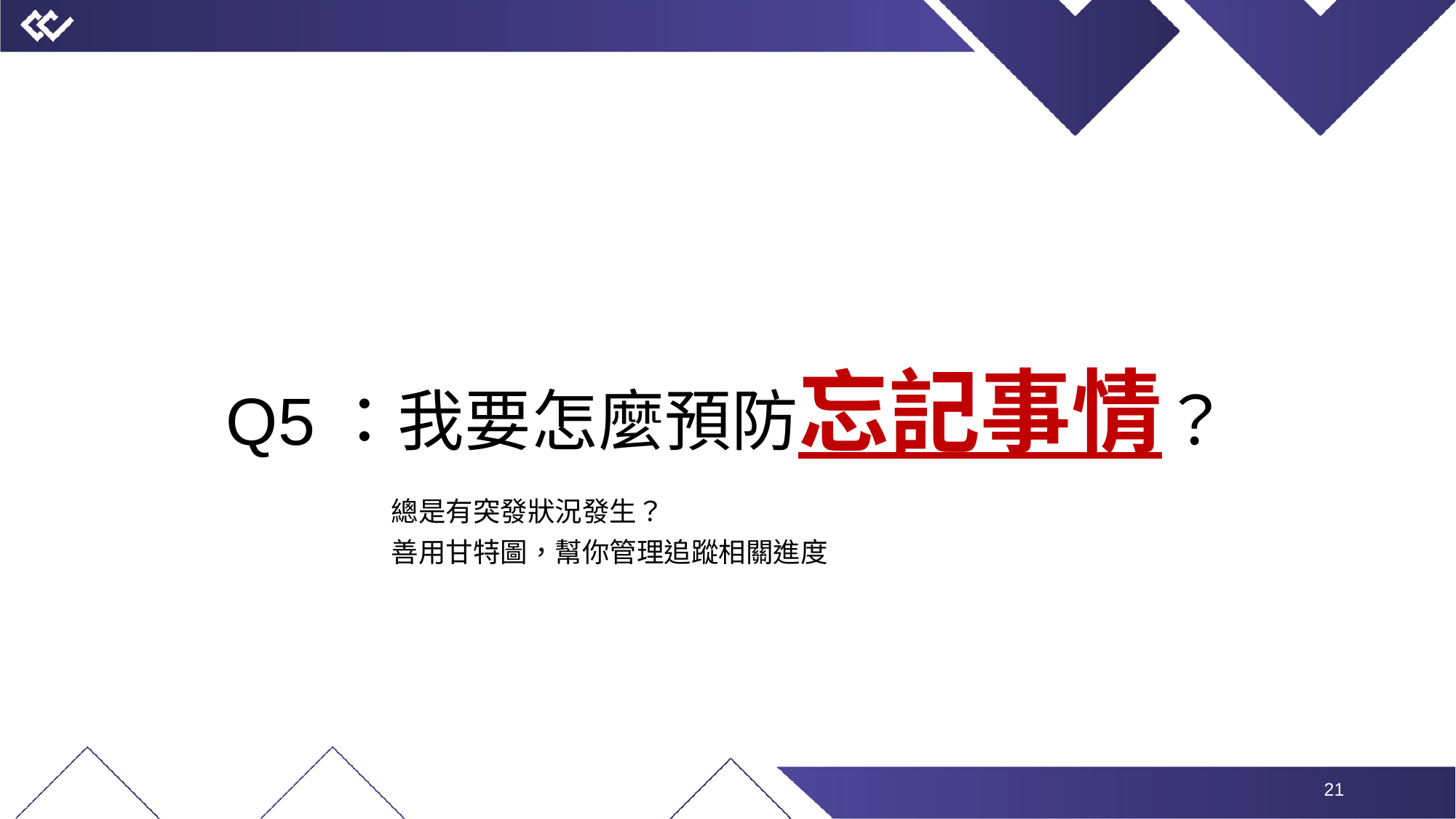

Q5：我要怎麼預防忘記事情？
總是有突發狀況發生？
善用甘特圖，幫你管理追蹤相關進度
21